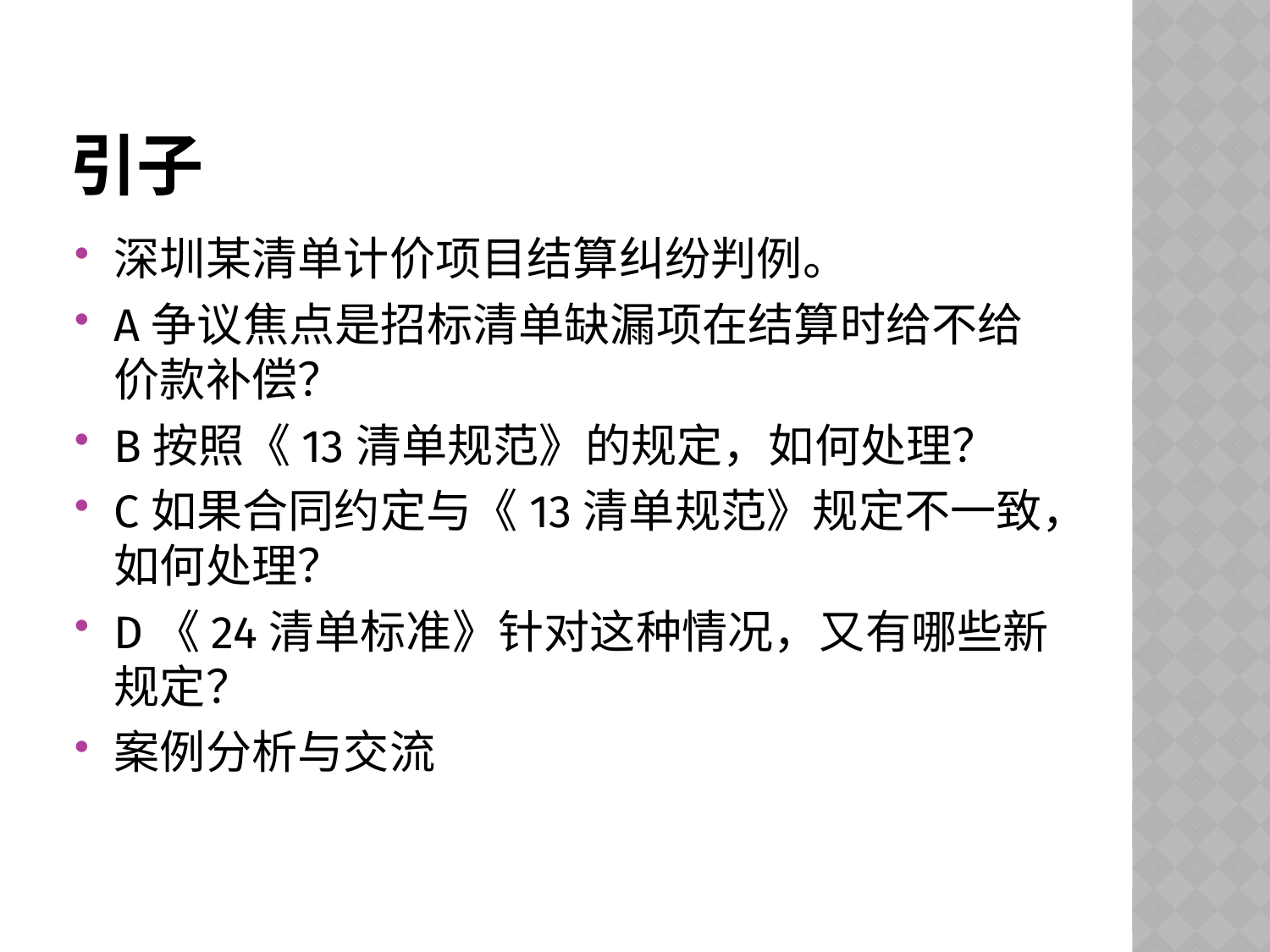

# 引子
深圳某清单计价项目结算纠纷判例。
A争议焦点是招标清单缺漏项在结算时给不给价款补偿？
B按照《13清单规范》的规定，如何处理？
C如果合同约定与《13清单规范》规定不一致，如何处理？
D《24清单标准》针对这种情况，又有哪些新规定？
案例分析与交流